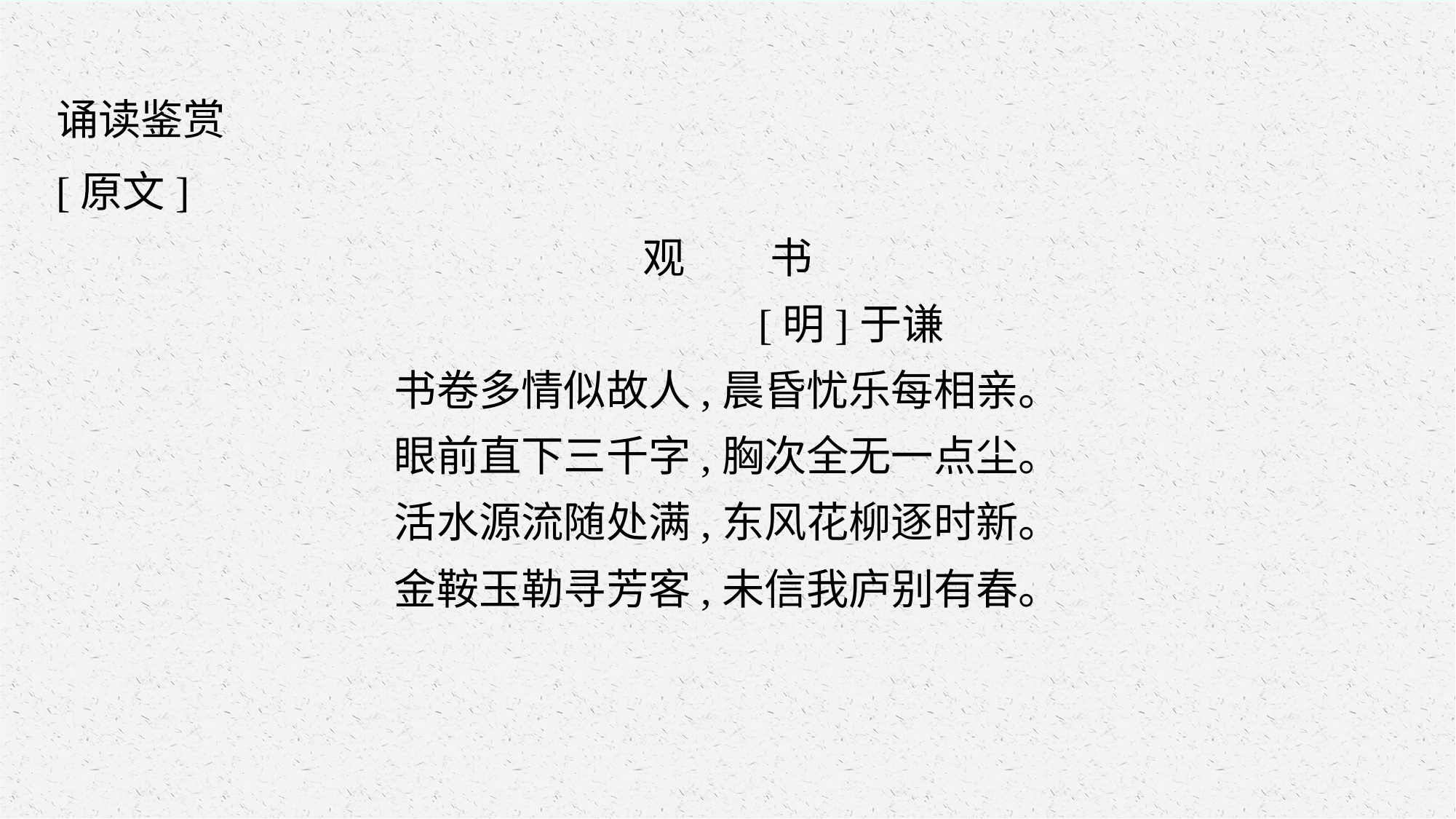

诵读鉴赏
[原文]
观　　书
	          [明]于谦
书卷多情似故人,晨昏忧乐每相亲。
眼前直下三千字,胸次全无一点尘。
活水源流随处满,东风花柳逐时新。
金鞍玉勒寻芳客,未信我庐别有春。